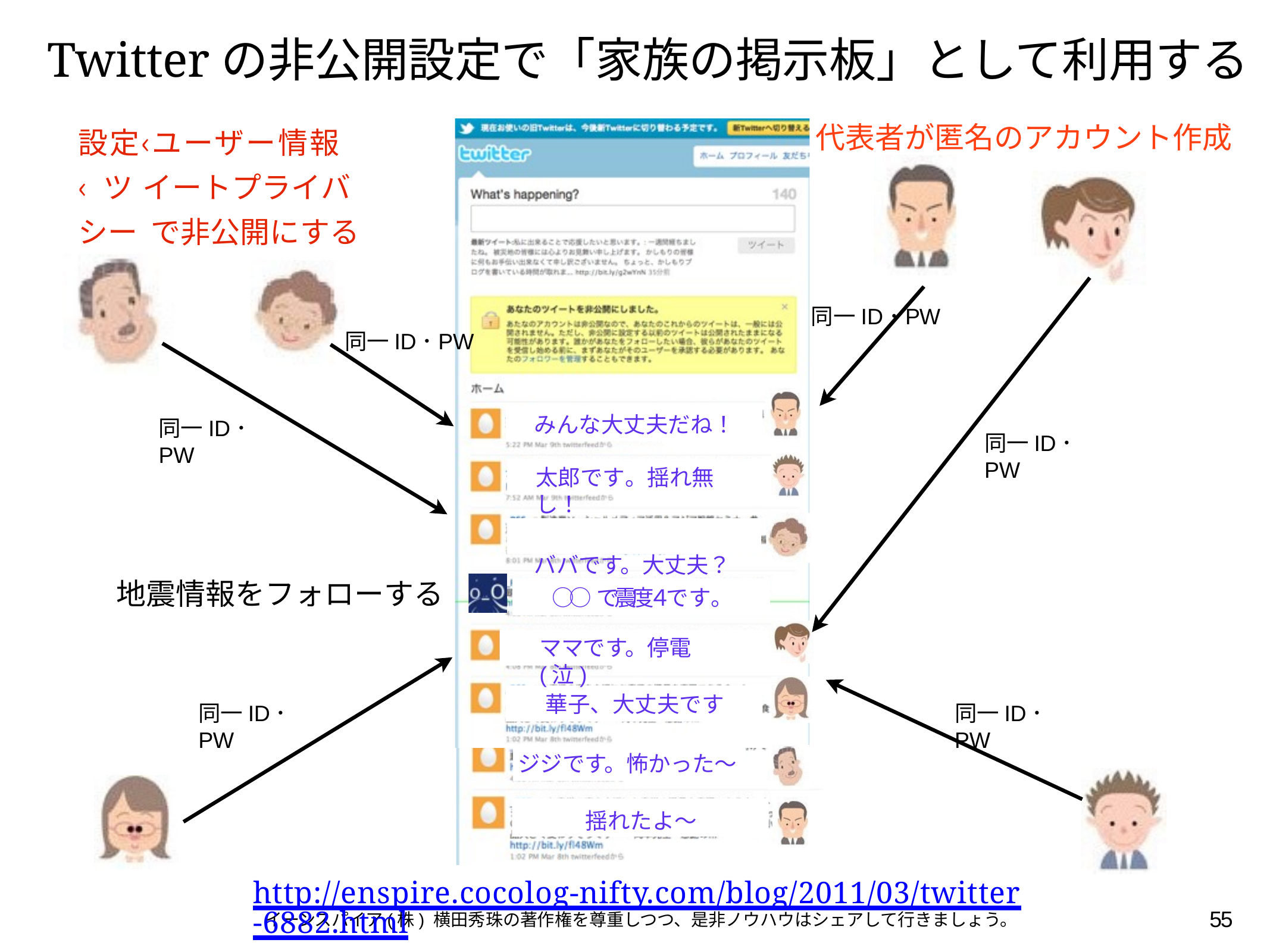

# Twitterの非公開設定で「家族の掲示板」として利用する

代表者が匿名のアカウント作成
設定‹ユーザー情報
‹ツイートプライバシー  で非公開にする

同一ID･PW
同一ID･PW

みんな大丈夫だね！

同一ID･PW
同一ID･PW

太郎です。揺れ無し！

ババです。大丈夫？

地震情報をフォローする

○○で震度４です。

ママです。停電(泣)

華子、大丈夫です
同一ID･PW
同一ID･PW

ジジです。怖かった～

揺れたよ～

http://enspire.cocolog-nifty.com/blog/2011/03/twitter-6882.html

揺れたよ～

55
イーンスパイア(株) 横田秀珠の著作権を尊重しつつ、是非ノウハウはシェアして行きましょう。